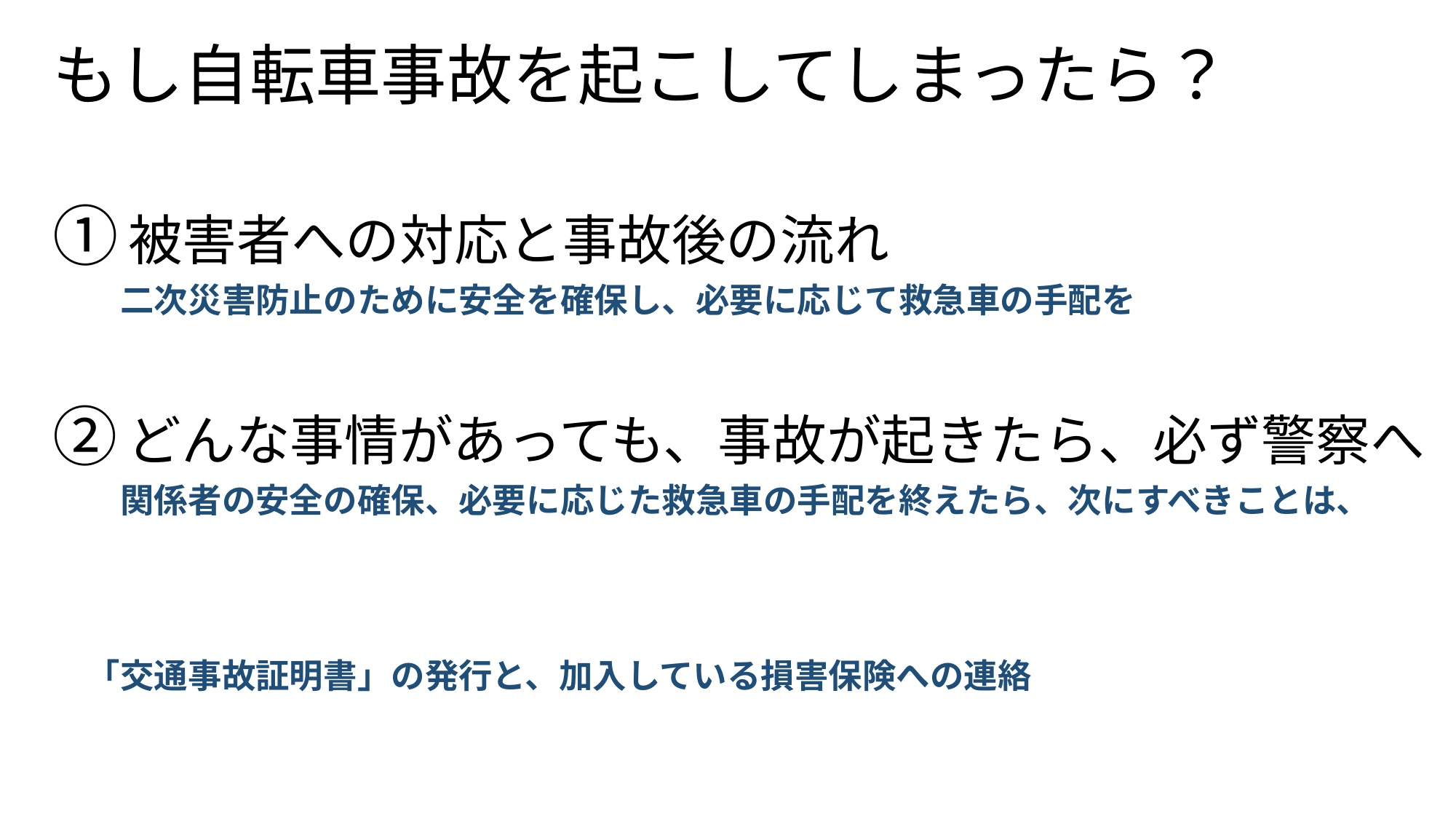

もし自転車事故を起こしてしまったら？

①被害者への対応と事故後の流れ
　　二次災害防止のために安全を確保し、必要に応じて救急車の手配を

②どんな事情があっても、事故が起きたら、必ず警察へ
　　関係者の安全の確保、必要に応じた救急車の手配を終えたら、次にすべきことは、

　「交通事故証明書」の発行と、加入している損害保険への連絡